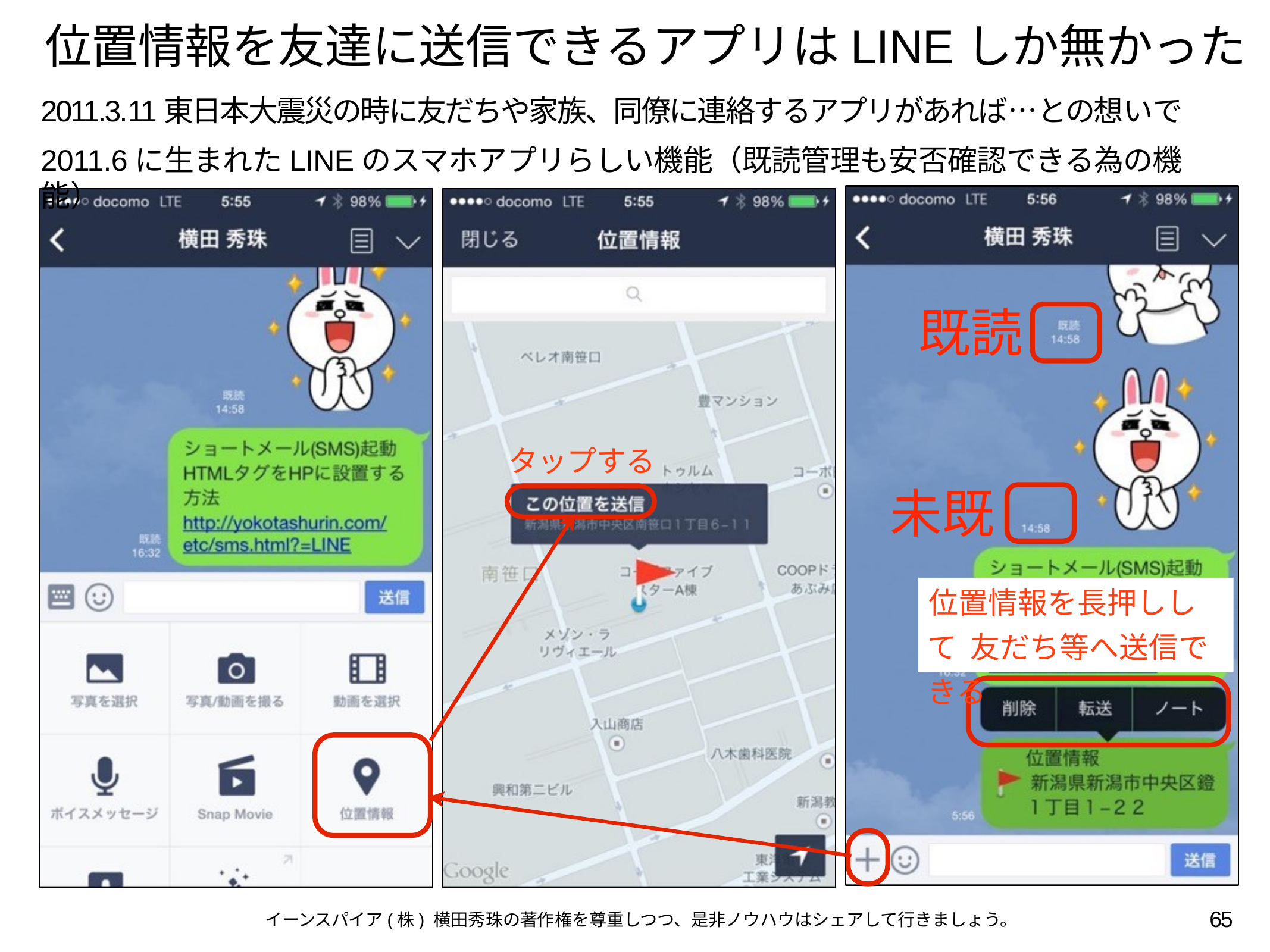

# 位置情報を友達に送信できるアプリはLINEしか無かった
2011.3.11東日本大震災の時に友だちや家族、同僚に連絡するアプリがあれば…との想いで
2011.6に生まれたLINEのスマホアプリらしい機能（既読管理も安否確認できる為の機能）

既読

タップする
未既
位置情報を長押しして  友だち等へ送信できる

65
イーンスパイア(株) 横田秀珠の著作権を尊重しつつ、是非ノウハウはシェアして行きましょう。